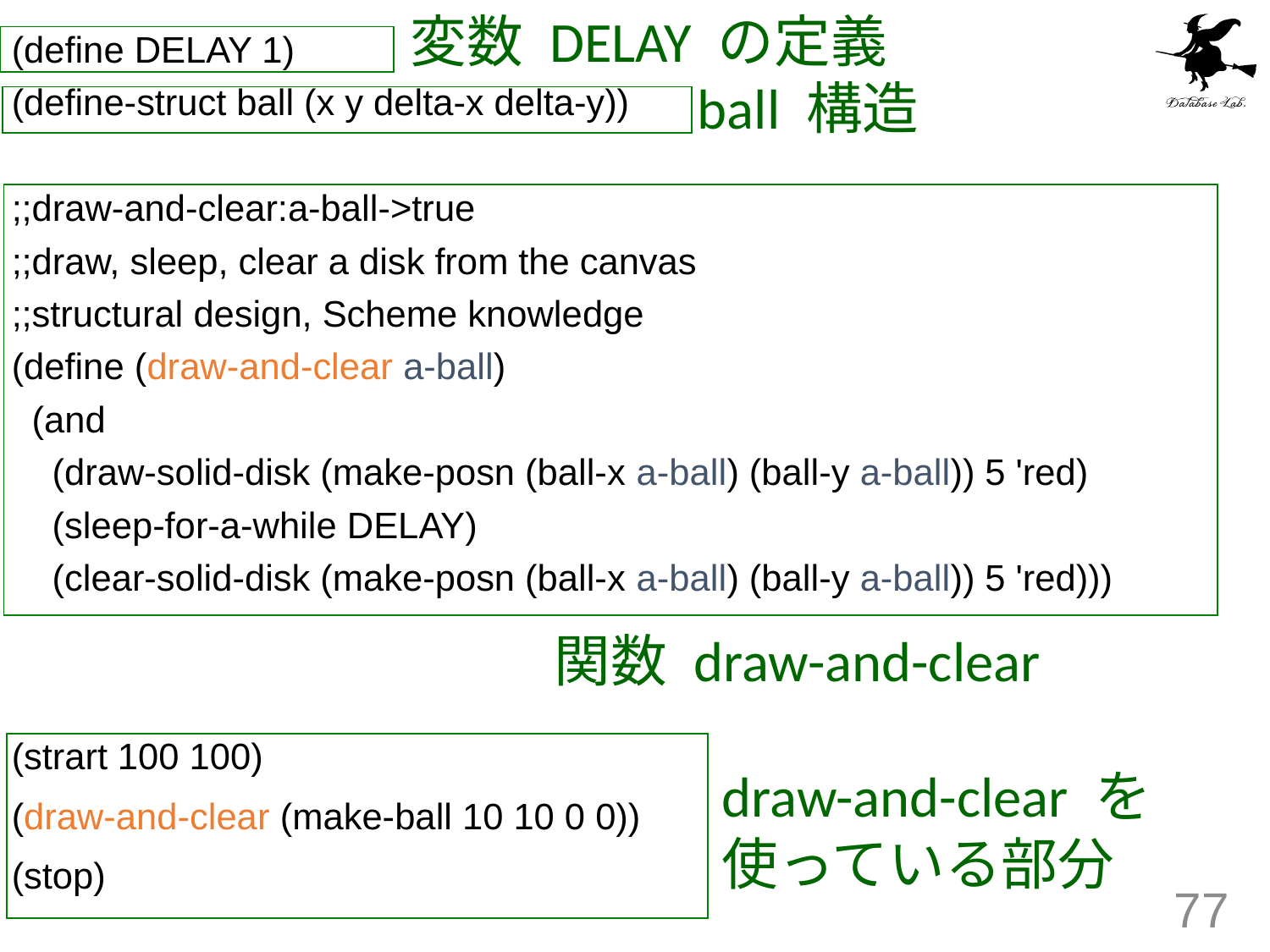

変数 DELAY の定義
(define DELAY 1)
(define-struct ball (x y delta-x delta-y))

;;draw-and-clear:a-ball->true
;;draw, sleep, clear a disk from the canvas
;;structural design, Scheme knowledge
(define (draw-and-clear a-ball)
  (and
    (draw-solid-disk (make-posn (ball-x a-ball) (ball-y a-ball)) 5 'red)
    (sleep-for-a-while DELAY)
    (clear-solid-disk (make-posn (ball-x a-ball) (ball-y a-ball)) 5 'red)))

(strart 100 100)
(draw-and-clear (make-ball 10 10 0 0))
(stop)

ball 構造

関数 draw-and-clear

draw-and-clear を
使っている部分
77